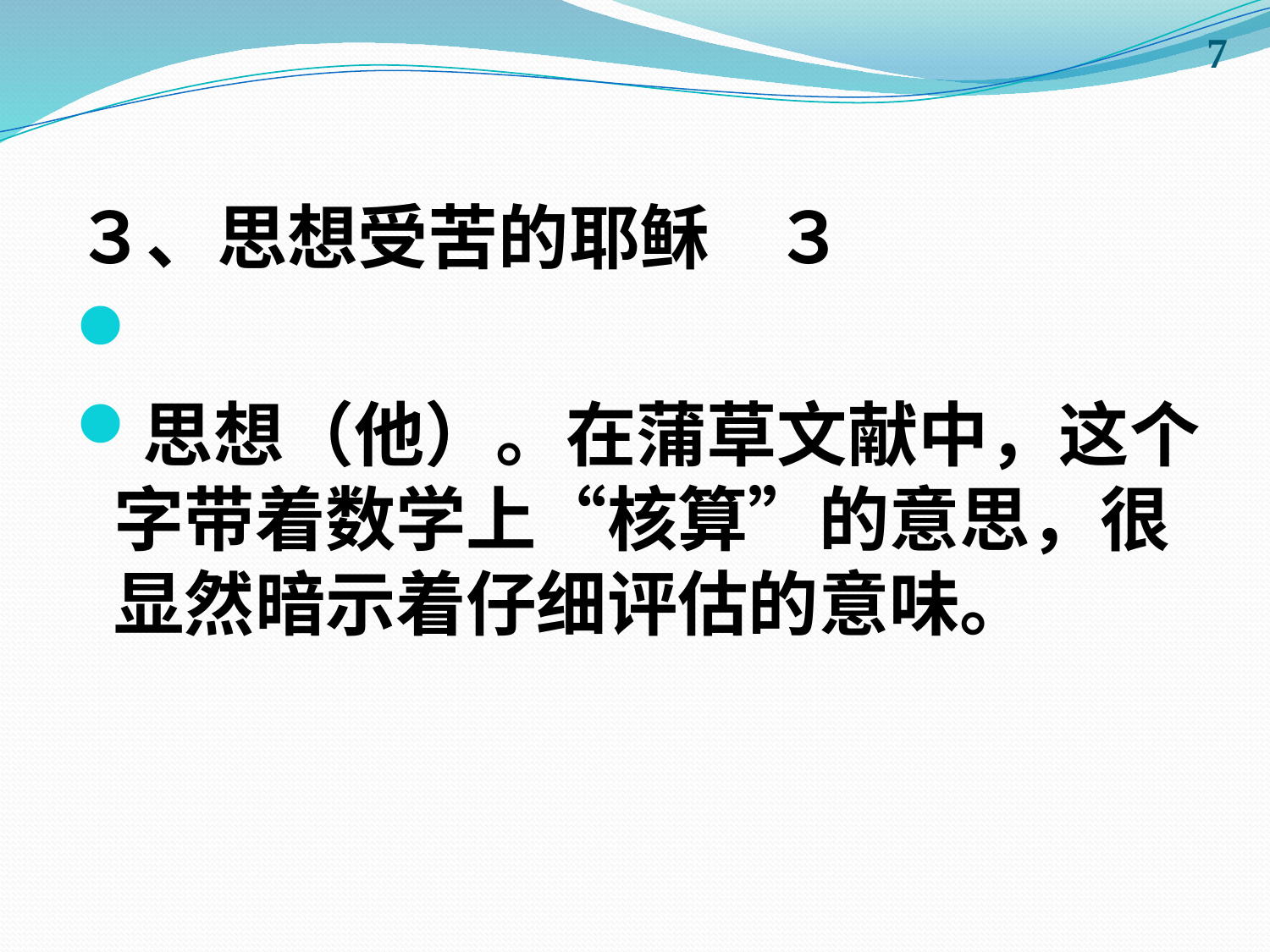

7

３、思想受苦的耶稣    ３

思想（他）。在蒲草文献中，这个字带着数学上“核算”的意思，很显然暗示着仔细评估的意味。